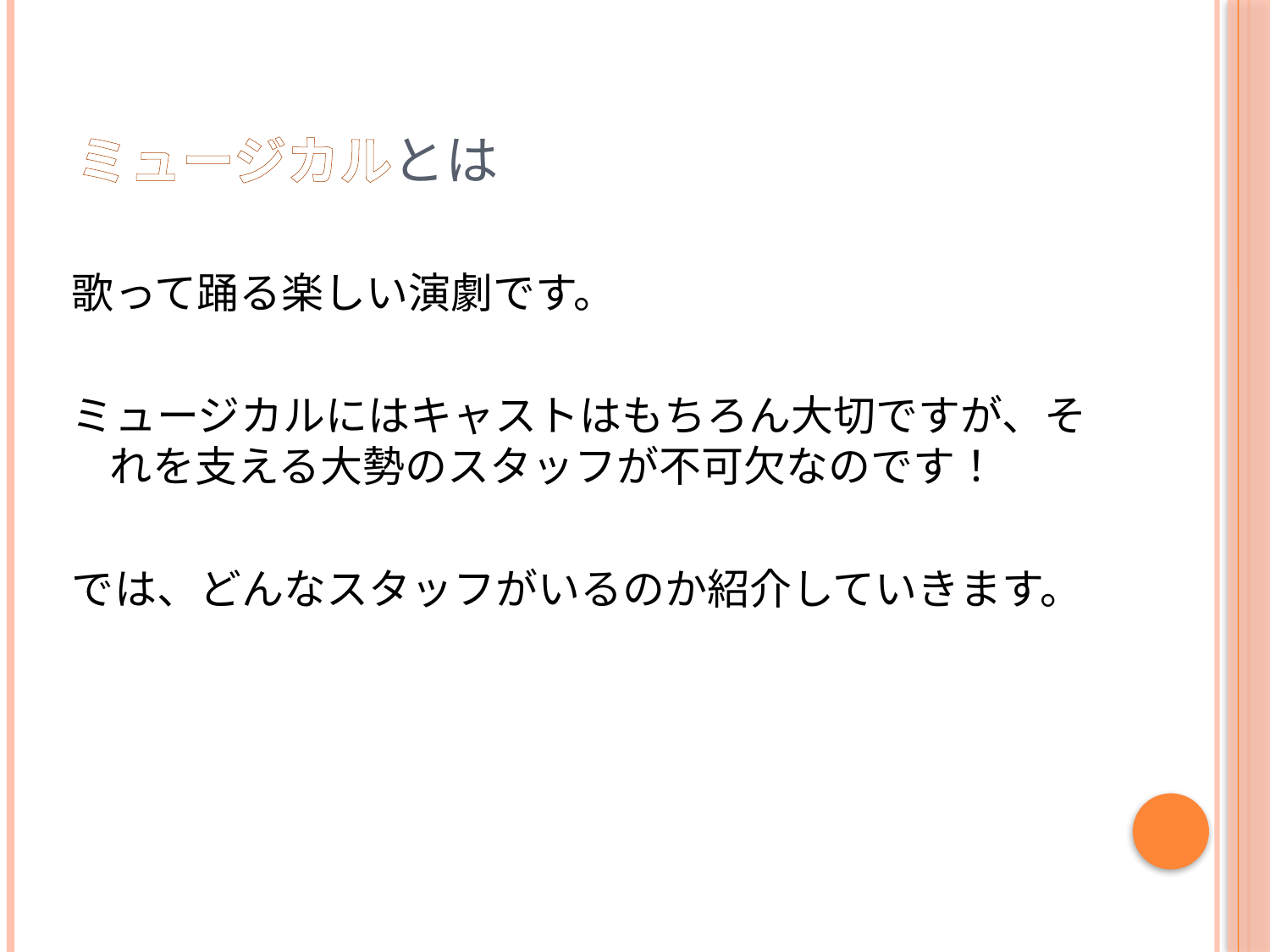

# ミュージカルとは

歌って踊る楽しい演劇です。

ミュージカルにはキャストはもちろん大切ですが、それを支える大勢のスタッフが不可欠なのです！

では、どんなスタッフがいるのか紹介していきます。